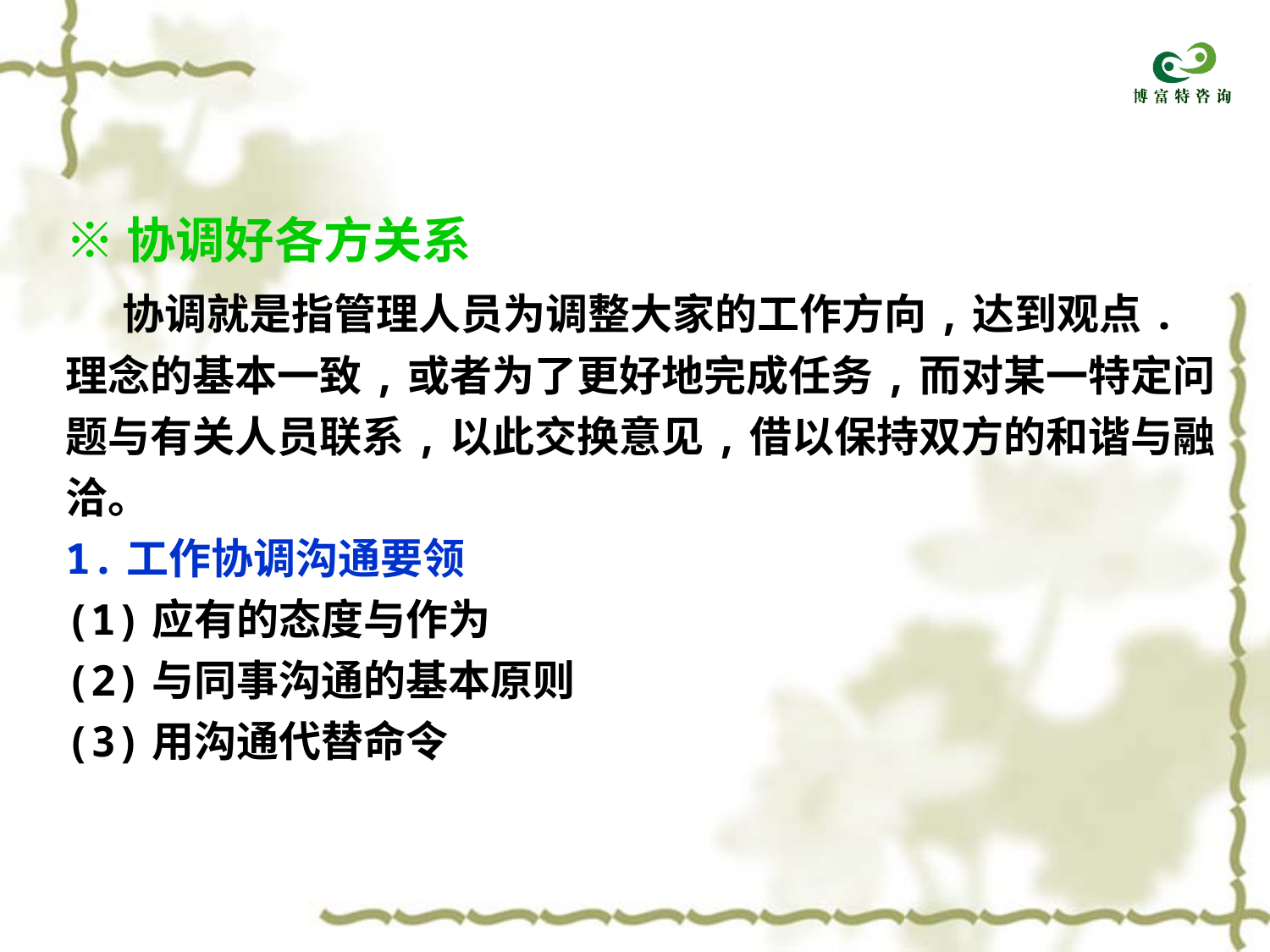

※协调好各方关系
    协调就是指管理人员为调整大家的工作方向,达到观点.
理念的基本一致,或者为了更好地完成任务,而对某一特定问
题与有关人员联系,以此交换意见,借以保持双方的和谐与融
洽。
1.工作协调沟通要领
(1)应有的态度与作为
(2)与同事沟通的基本原则
(3)用沟通代替命令